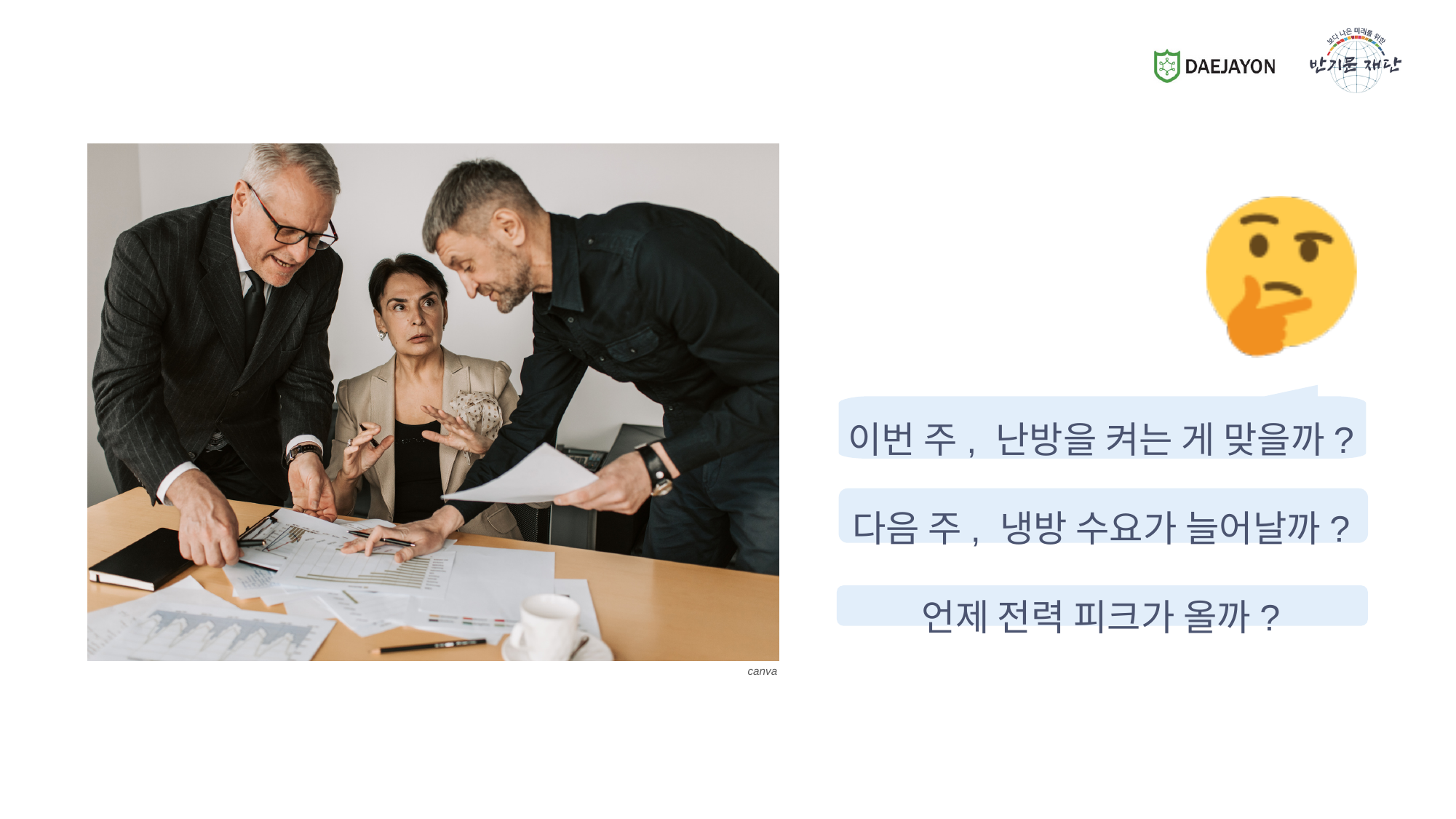

이번 주, 난방을 켜는 게 맞을까?
다음 주, 냉방 수요가 늘어날까?
언제 전력 피크가 올까?

canva